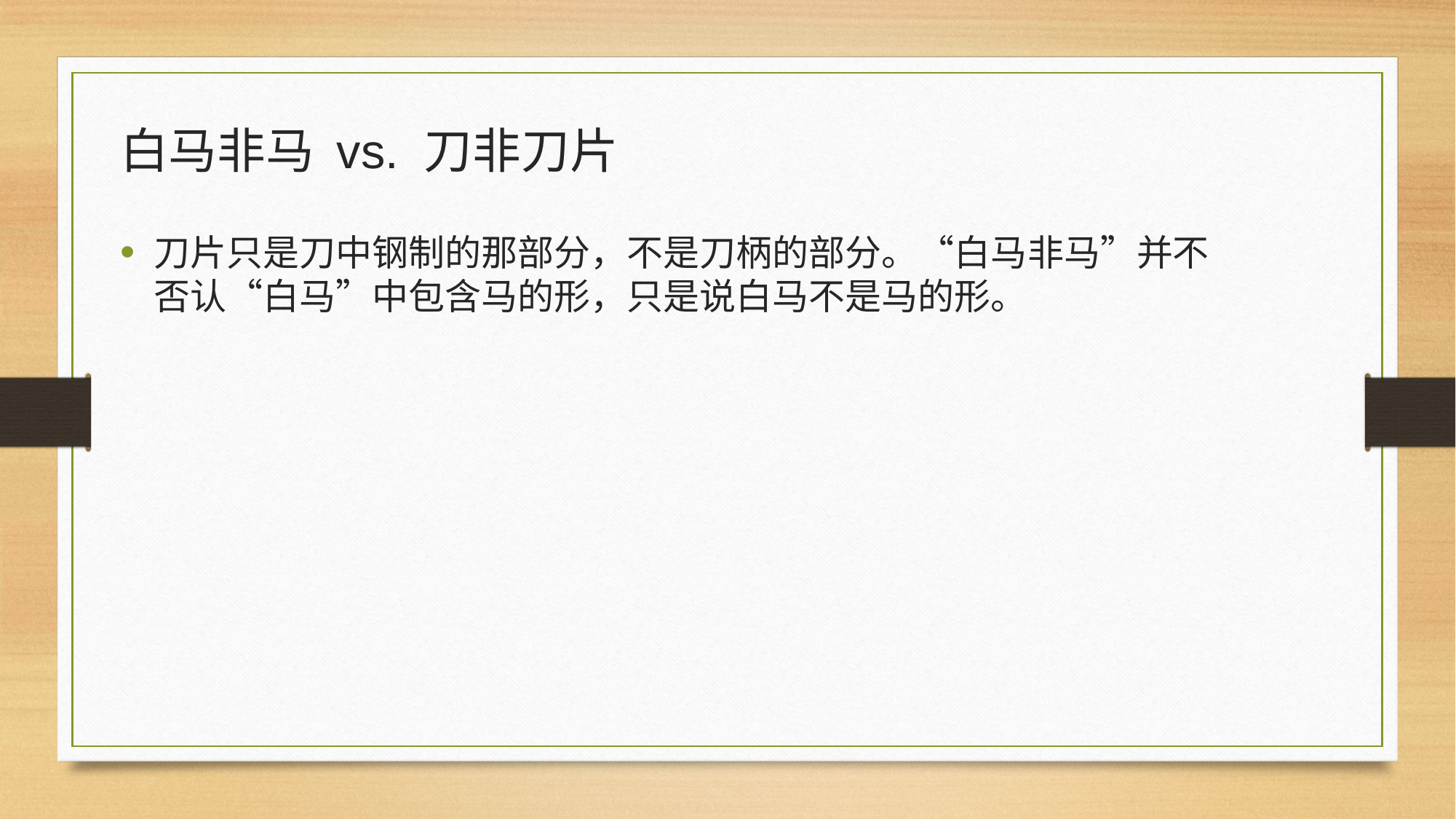

白马非马 vs. 刀非刀片
刀片只是刀中钢制的那部分，不是刀柄的部分。“白马非马”并不否认“白马”中包含马的形，只是说白马不是马的形。